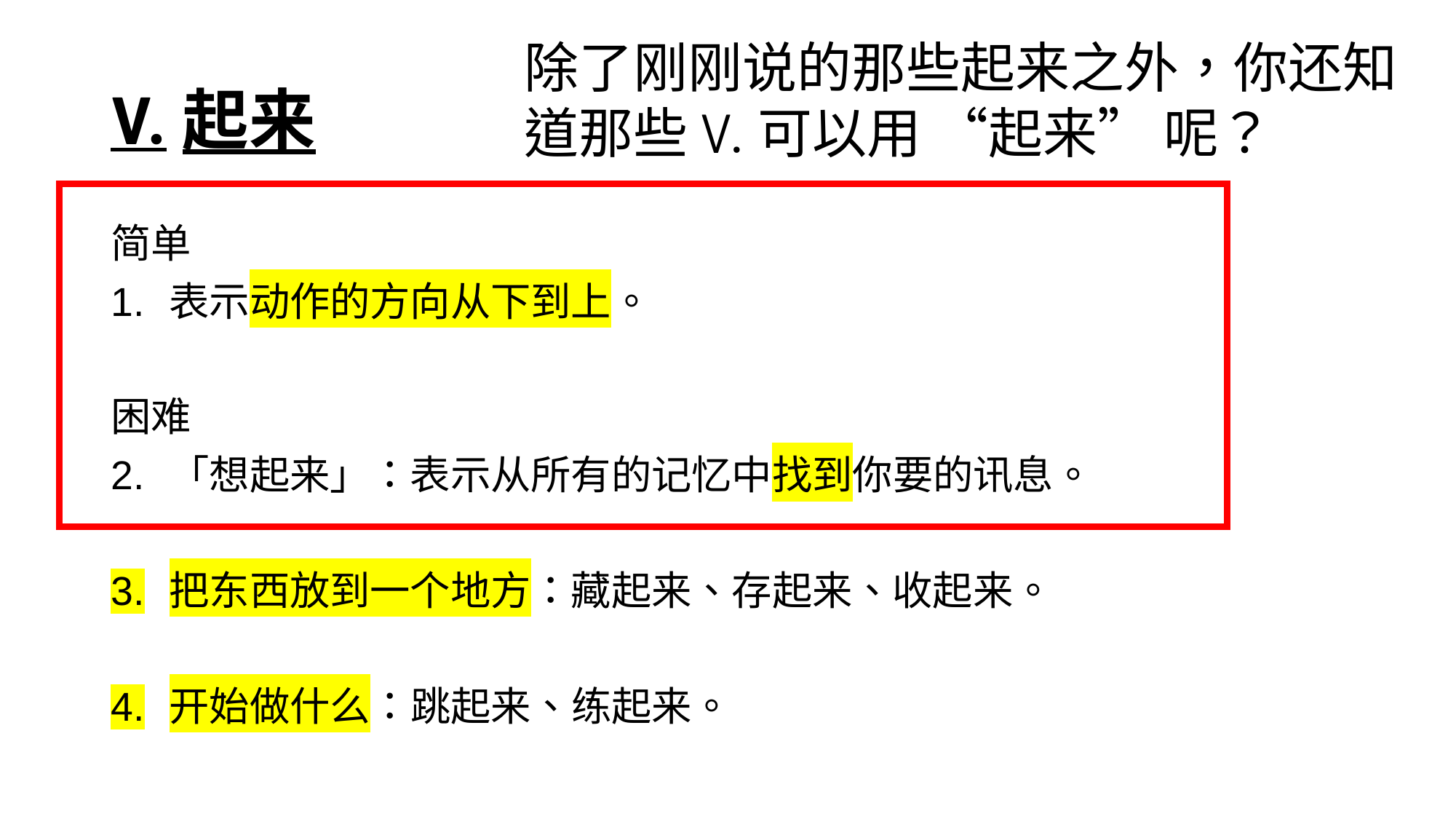

除了刚刚说的那些起来之外，你还知道那些V.可以用 “起来” 呢？
# V.起来

简单
表示动作的方向从下到上。

困难
「想起来」：表示从所有的记忆中找到你要的讯息。

把东西放到一个地方：藏起来、存起来、收起来。

开始做什么：跳起来、练起来。